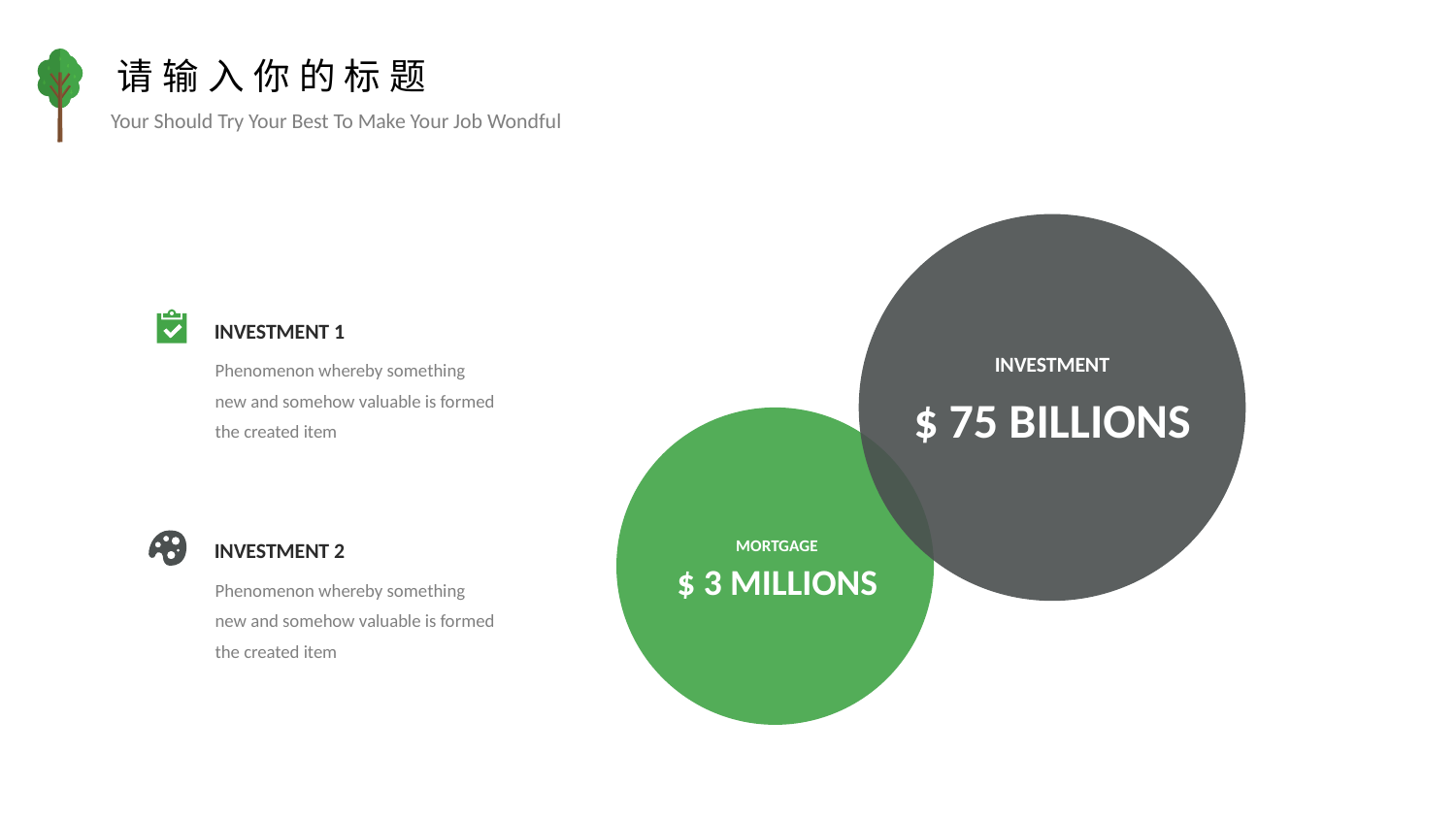

请输入你的标题
Your Should Try Your Best To Make Your Job Wondful

INVESTMENT 1
Phenomenon whereby something new and somehow valuable is formed the created item
INVESTMENT
$ 75 BILLIONS

INVESTMENT 2
Phenomenon whereby something new and somehow valuable is formed the created item
MORTGAGE
$ 3 MILLIONS